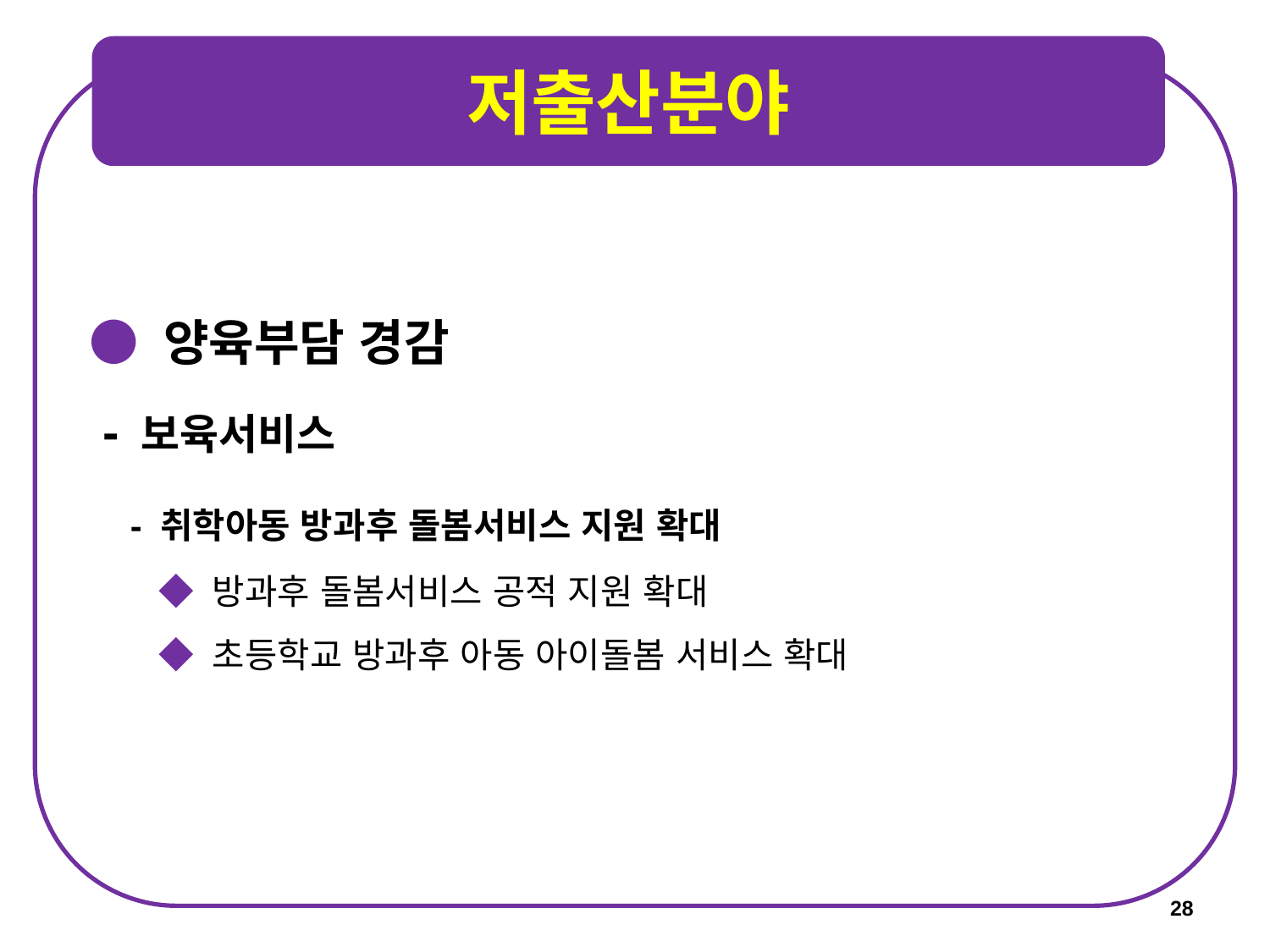

저출산분야

● 양육부담 경감
 - 보육서비스
   - 취학아동 방과후 돌봄서비스 지원 확대
       ◆ 방과후 돌봄서비스 공적 지원 확대
       ◆ 초등학교 방과후 아동 아이돌봄 서비스 확대

28